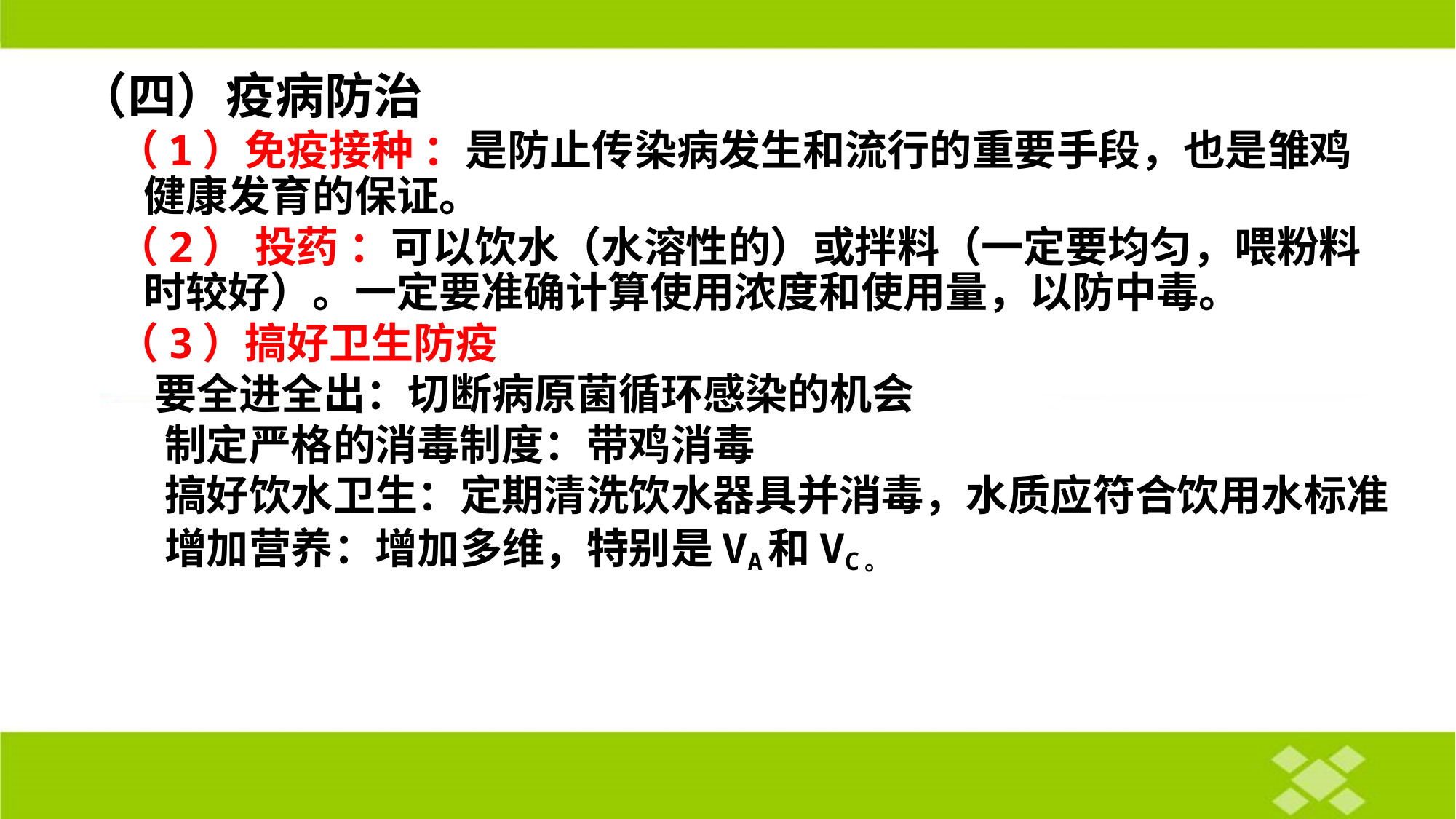

（四）疫病防治
（1）免疫接种 ：是防止传染病发生和流行的重要手段，也是雏鸡健康发育的保证。
（2） 投药 ：可以饮水（水溶性的）或拌料（一定要均匀，喂粉料时较好）。一定要准确计算使用浓度和使用量，以防中毒。
（3）搞好卫生防疫
   要全进全出：切断病原菌循环感染的机会
    制定严格的消毒制度：带鸡消毒
    搞好饮水卫生：定期清洗饮水器具并消毒，水质应符合饮用水标准
    增加营养：增加多维，特别是VA和VC。